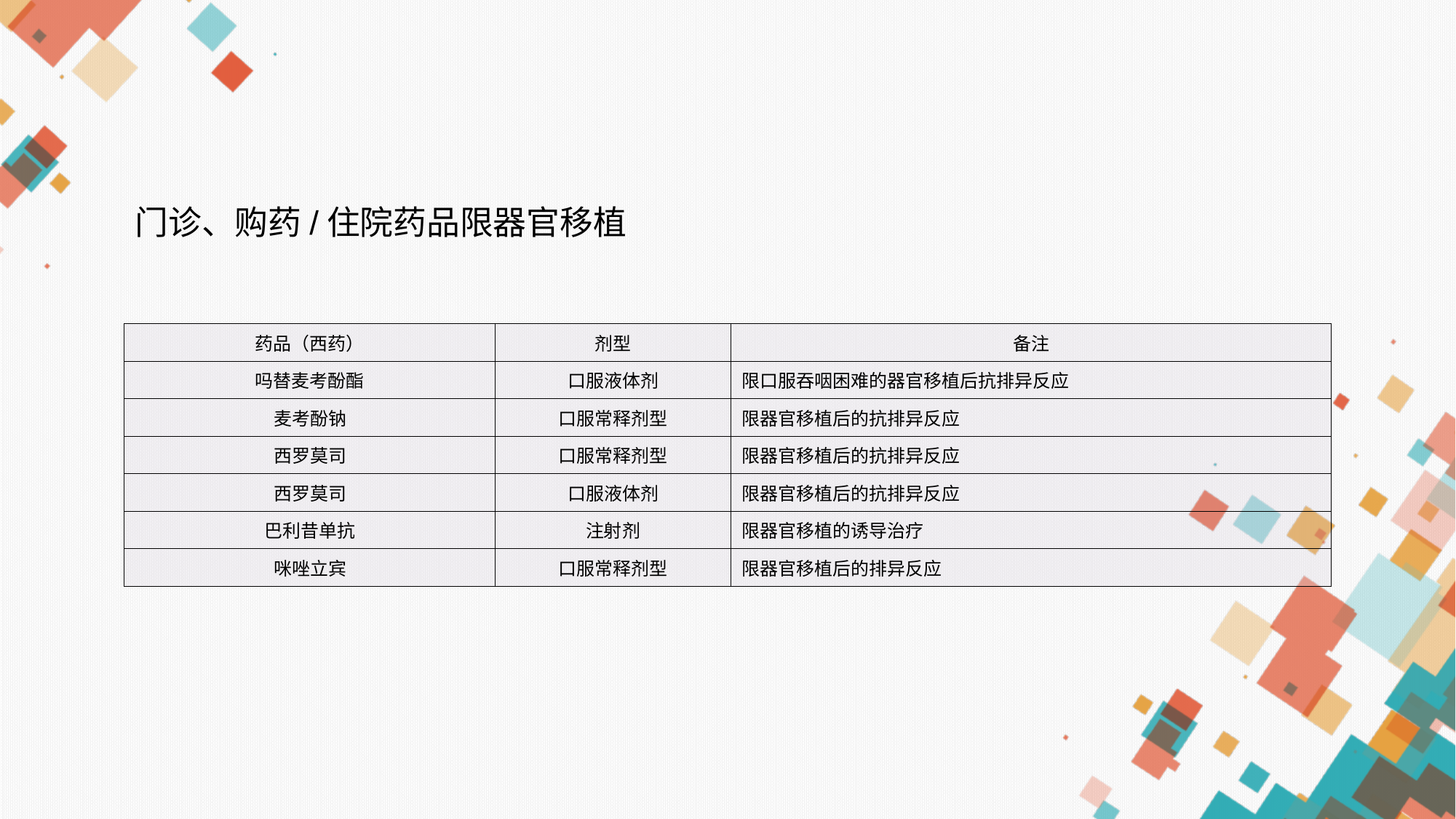

门诊、购药/住院药品限器官移植
| 药品（西药） | 剂型 | 备注 |
| --- | --- | --- |
| 吗替麦考酚酯 | 口服液体剂 | 限口服吞咽困难的器官移植后抗排异反应 |
| 麦考酚钠 | 口服常释剂型 | 限器官移植后的抗排异反应 |
| 西罗莫司 | 口服常释剂型 | 限器官移植后的抗排异反应 |
| 西罗莫司 | 口服液体剂 | 限器官移植后的抗排异反应 |
| 巴利昔单抗 | 注射剂 | 限器官移植的诱导治疗 |
| 咪唑立宾 | 口服常释剂型 | 限器官移植后的排异反应 |